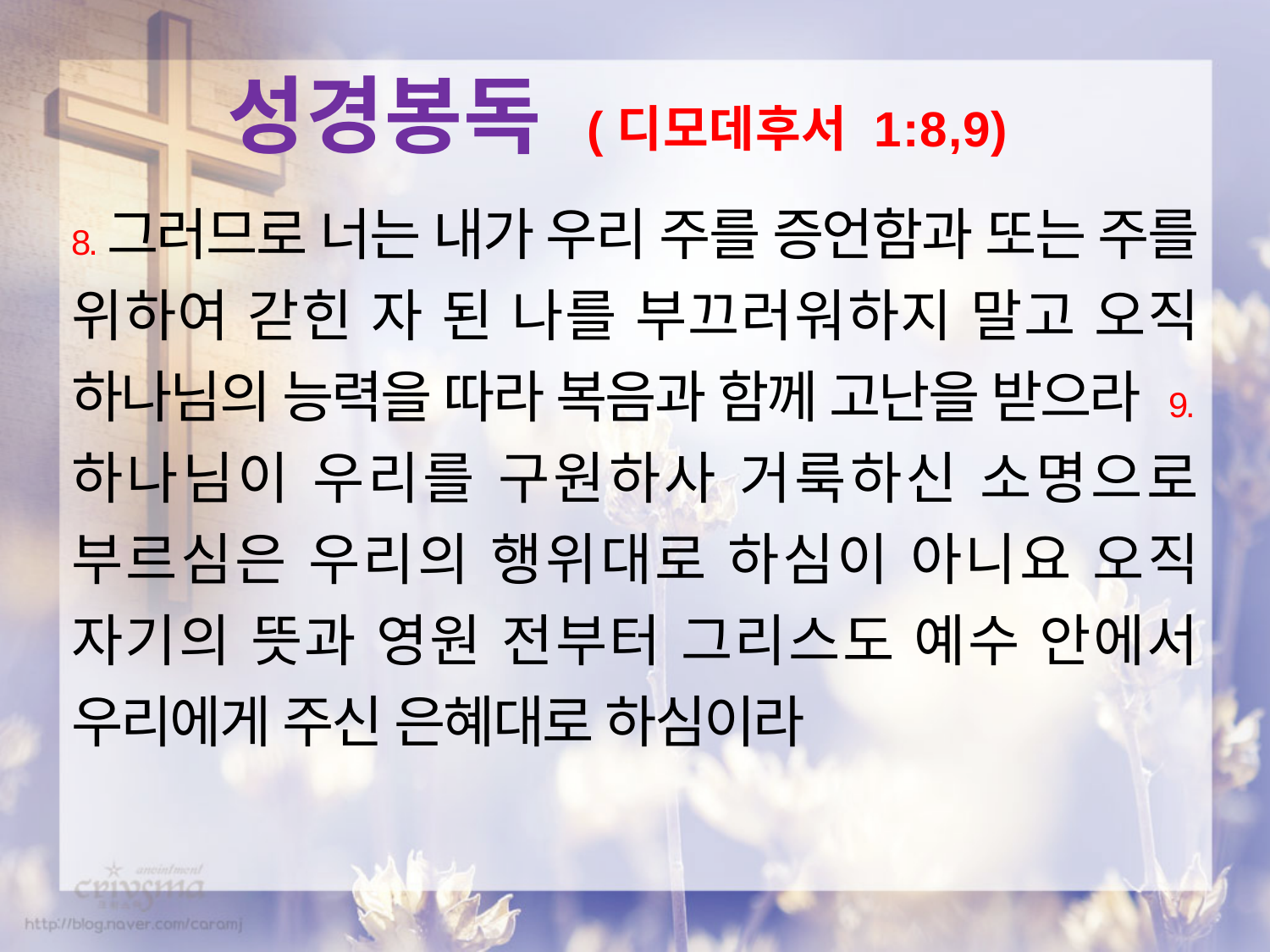

성경봉독 (디모데후서 1:8,9)
8.그러므로 너는 내가 우리 주를 증언함과 또는 주를 위하여 갇힌 자 된 나를 부끄러워하지 말고 오직 하나님의 능력을 따라 복음과 함께 고난을 받으라 9.하나님이 우리를 구원하사 거룩하신 소명으로 부르심은 우리의 행위대로 하심이 아니요 오직 자기의 뜻과 영원 전부터 그리스도 예수 안에서 우리에게 주신 은혜대로 하심이라